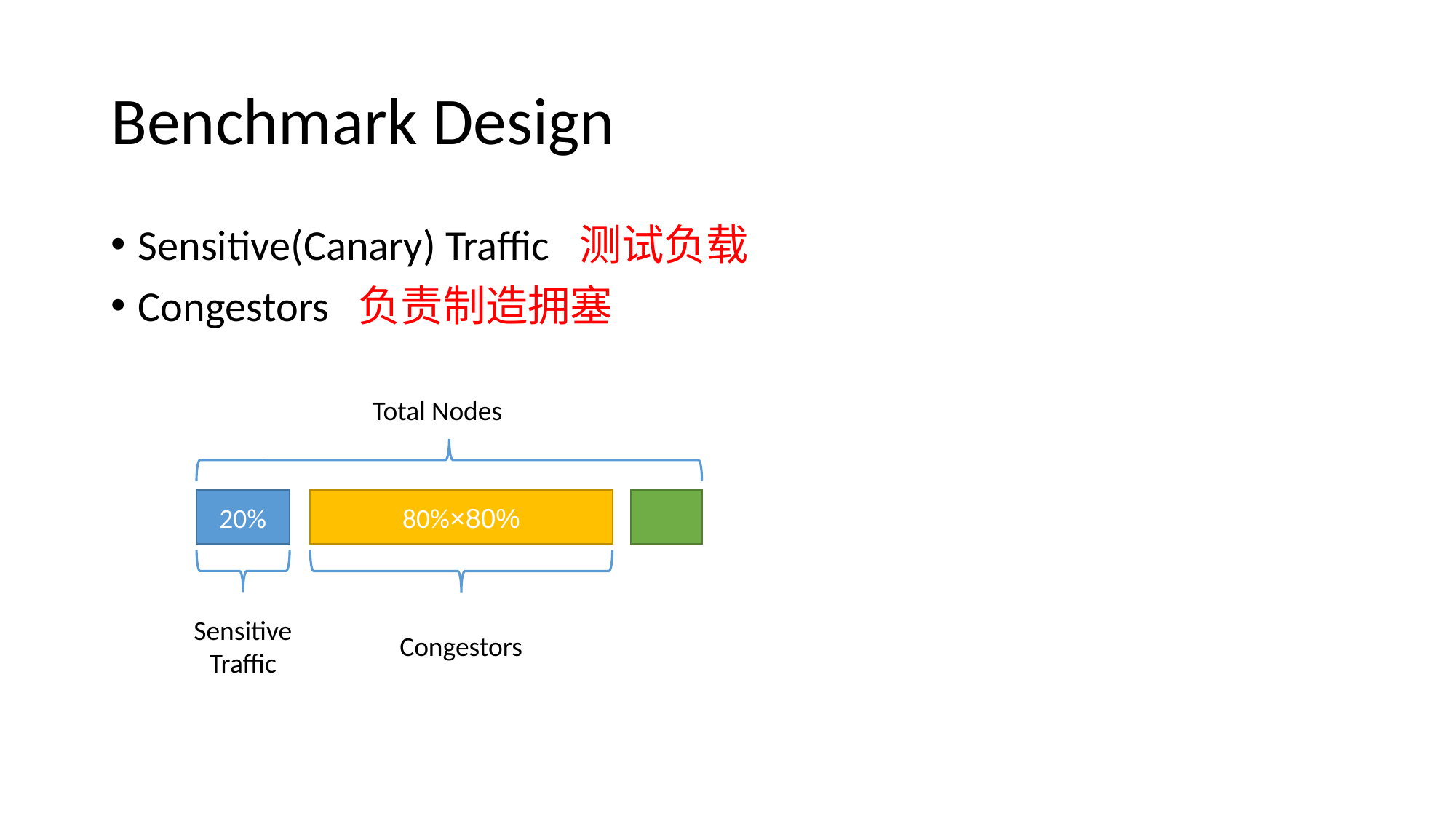

# Benchmark Design

Sensitive(Canary) Traffic  测试负载
Congestors  负责制造拥塞
Total Nodes

20%
80%×80%

Sensitive Traffic
Congestors